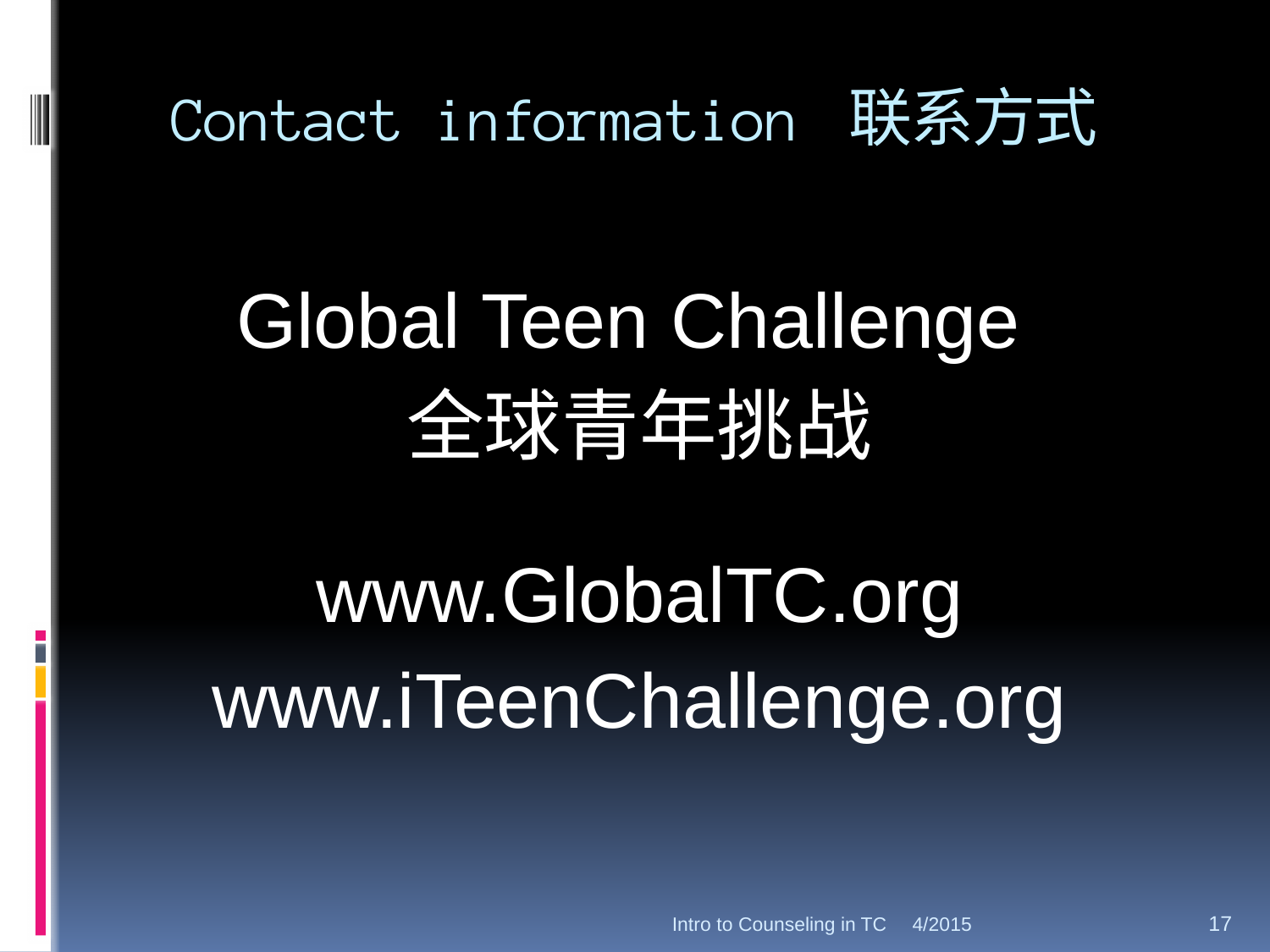

# Contact information 联系方式
Global Teen Challenge
全球青年挑战

www.GlobalTC.org
www.iTeenChallenge.org

Intro to Counseling in TC
4/2015
17